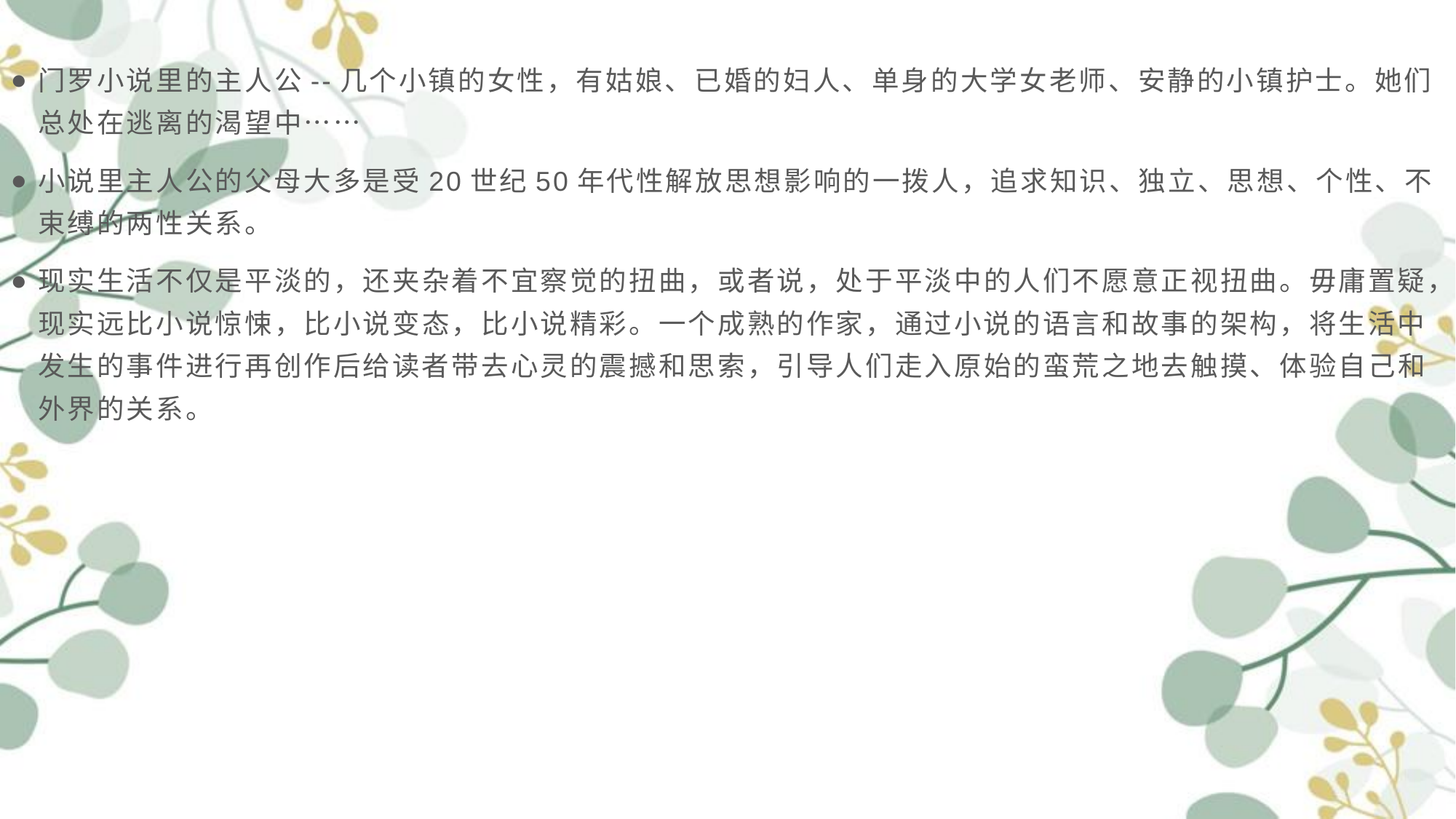

门罗小说里的主人公--几个小镇的女性，有姑娘、已婚的妇人、单身的大学女老师、安静的小镇护士。她们总处在逃离的渴望中……
小说里主人公的父母大多是受20世纪50年代性解放思想影响的一拨人，追求知识、独立、思想、个性、不束缚的两性关系。
现实生活不仅是平淡的，还夹杂着不宜察觉的扭曲，或者说，处于平淡中的人们不愿意正视扭曲。毋庸置疑，现实远比小说惊悚，比小说变态，比小说精彩。一个成熟的作家，通过小说的语言和故事的架构，将生活中发生的事件进行再创作后给读者带去心灵的震撼和思索，引导人们走入原始的蛮荒之地去触摸、体验自己和外界的关系。